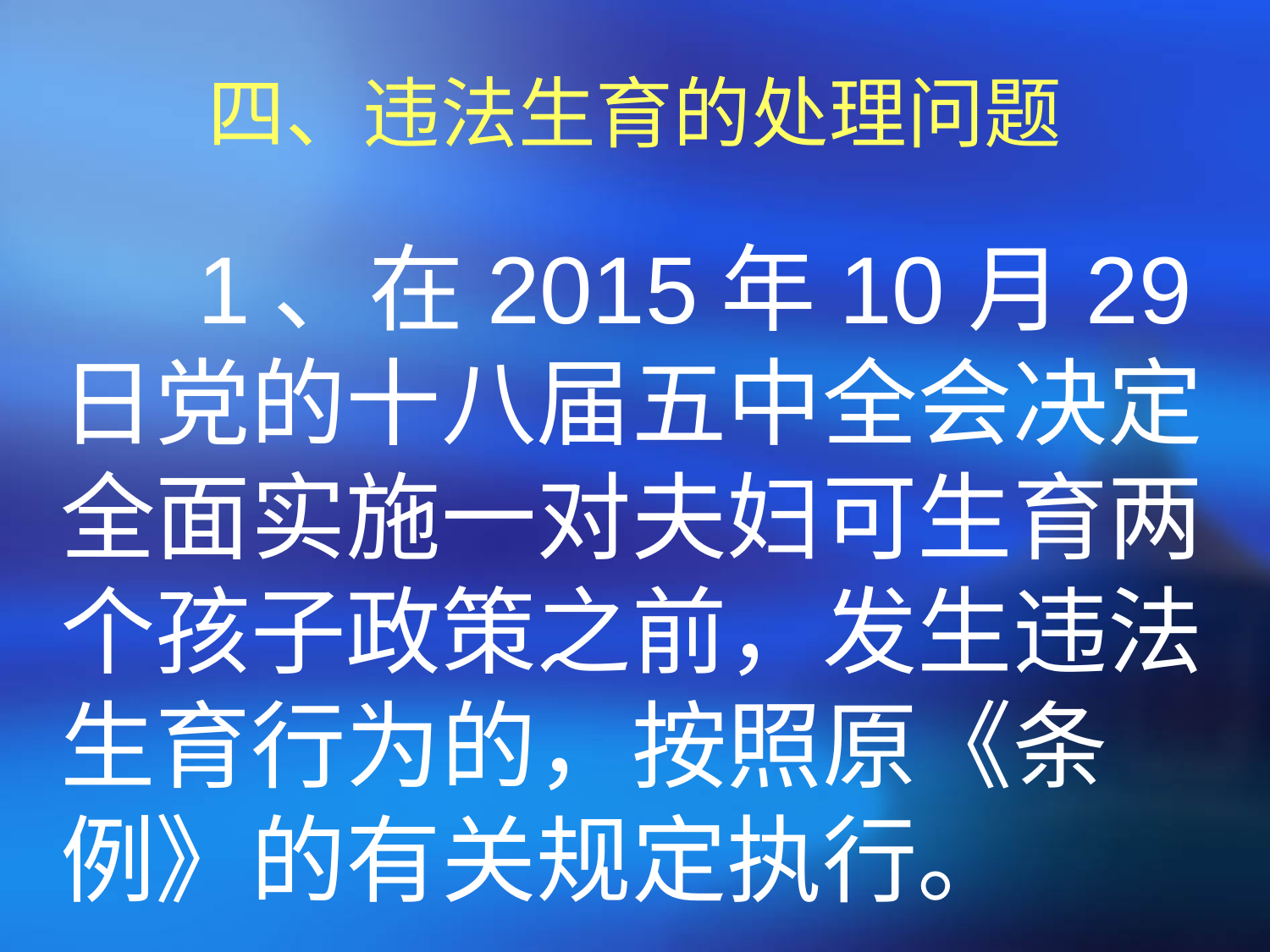

# 四、违法生育的处理问题
       1、在2015年10月29日党的十八届五中全会决定全面实施一对夫妇可生育两个孩子政策之前，发生违法生育行为的，按照原《条例》的有关规定执行。